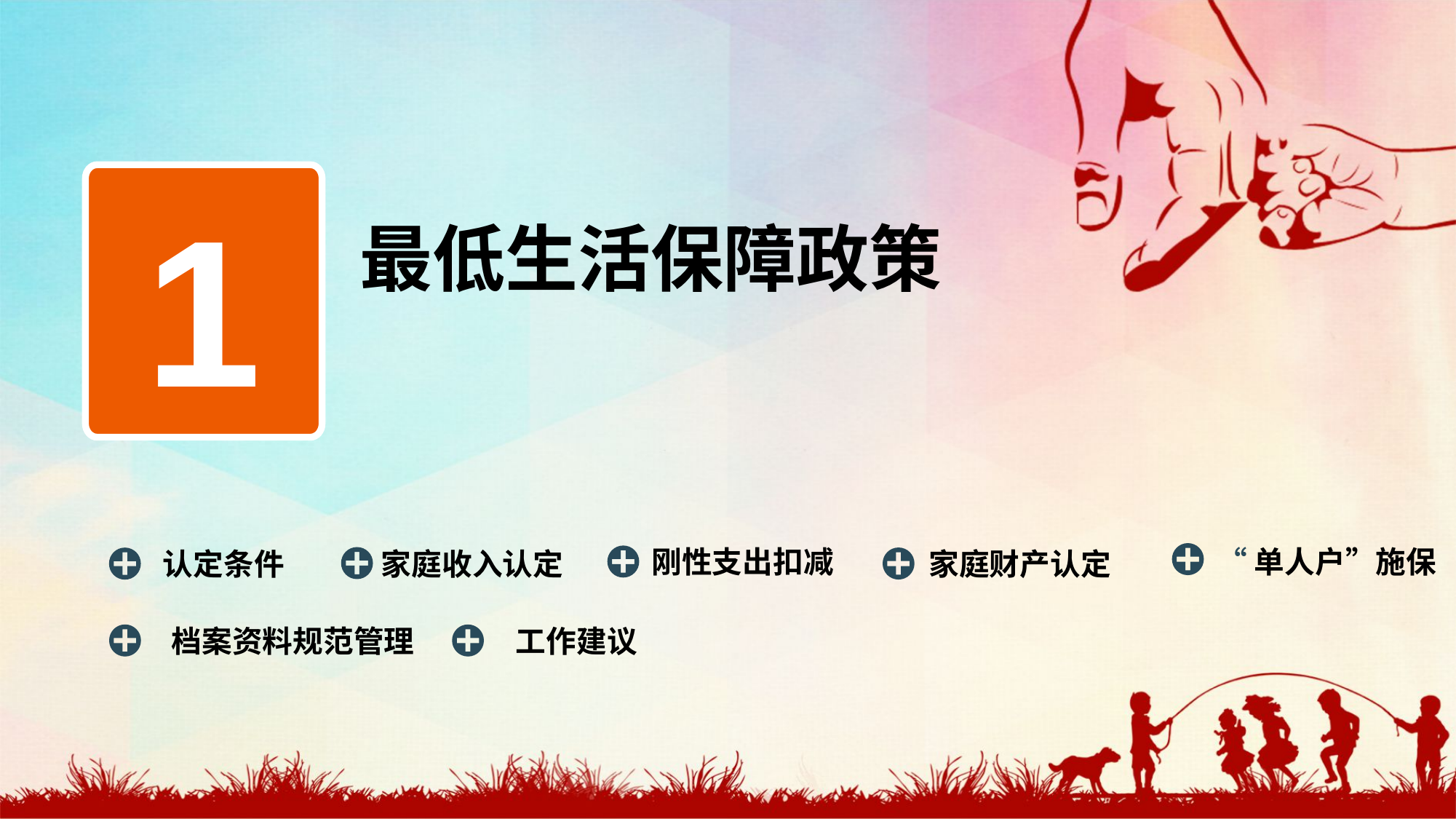

1
最低生活保障政策
刚性支出扣减
“单人户”施保
家庭收入认定
认定条件
家庭财产认定

档案资料规范管理
工作建议